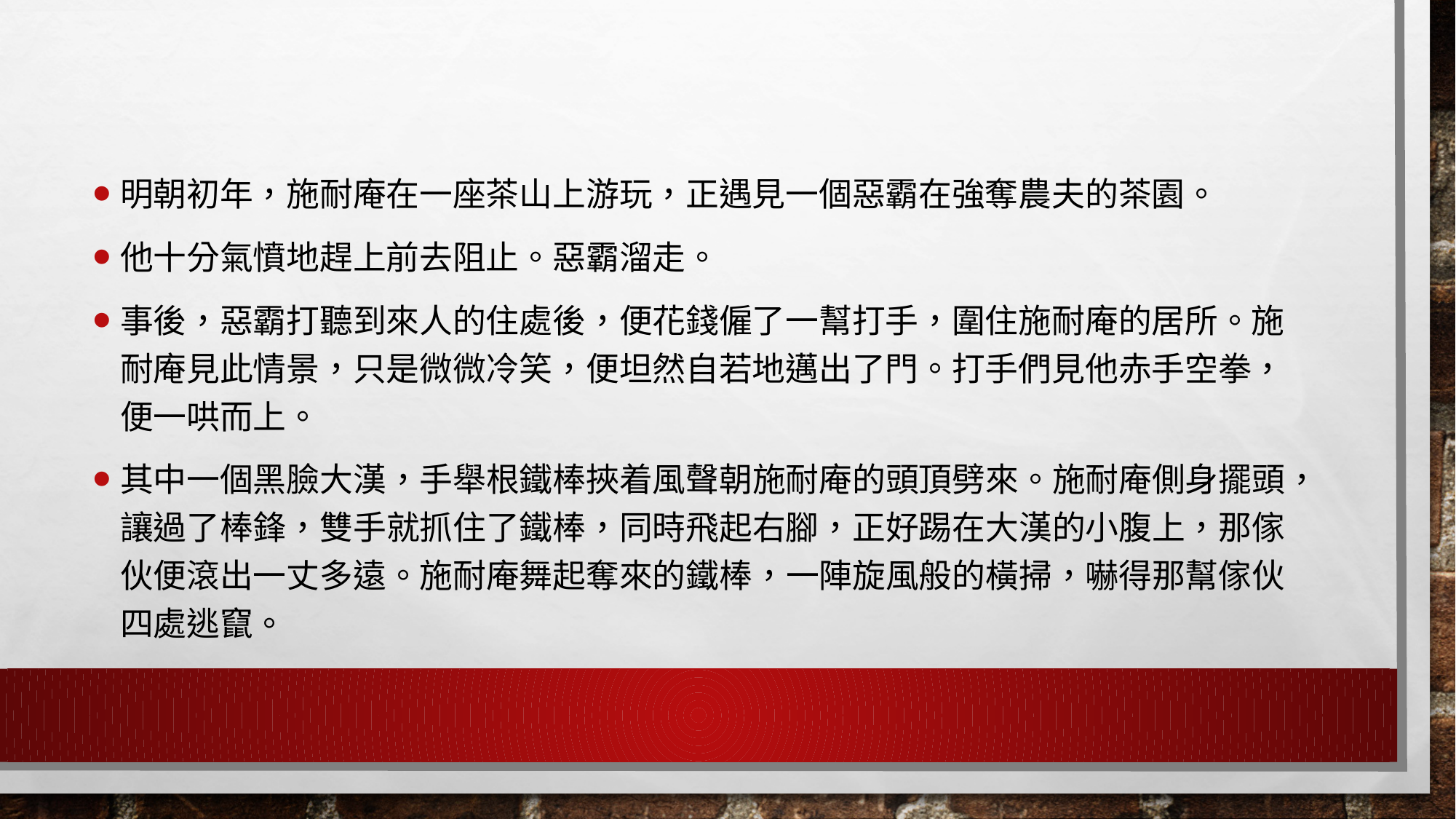

#
明朝初年，施耐庵在一座茶山上游玩，正遇見一個惡霸在強奪農夫的茶園。
他十分氣憤地趕上前去阻止。惡霸溜走。
事後，惡霸打聽到來人的住處後，便花錢僱了一幫打手，圍住施耐庵的居所。施耐庵見此情景，只是微微冷笑，便坦然自若地邁出了門。打手們見他赤手空拳，便一哄而上。
其中一個黑臉大漢，手舉根鐵棒挾着風聲朝施耐庵的頭頂劈來。施耐庵側身擺頭，讓過了棒鋒，雙手就抓住了鐵棒，同時飛起右腳，正好踢在大漢的小腹上，那傢伙便滾出一丈多遠。施耐庵舞起奪來的鐵棒，一陣旋風般的橫掃，嚇得那幫傢伙四處逃竄。